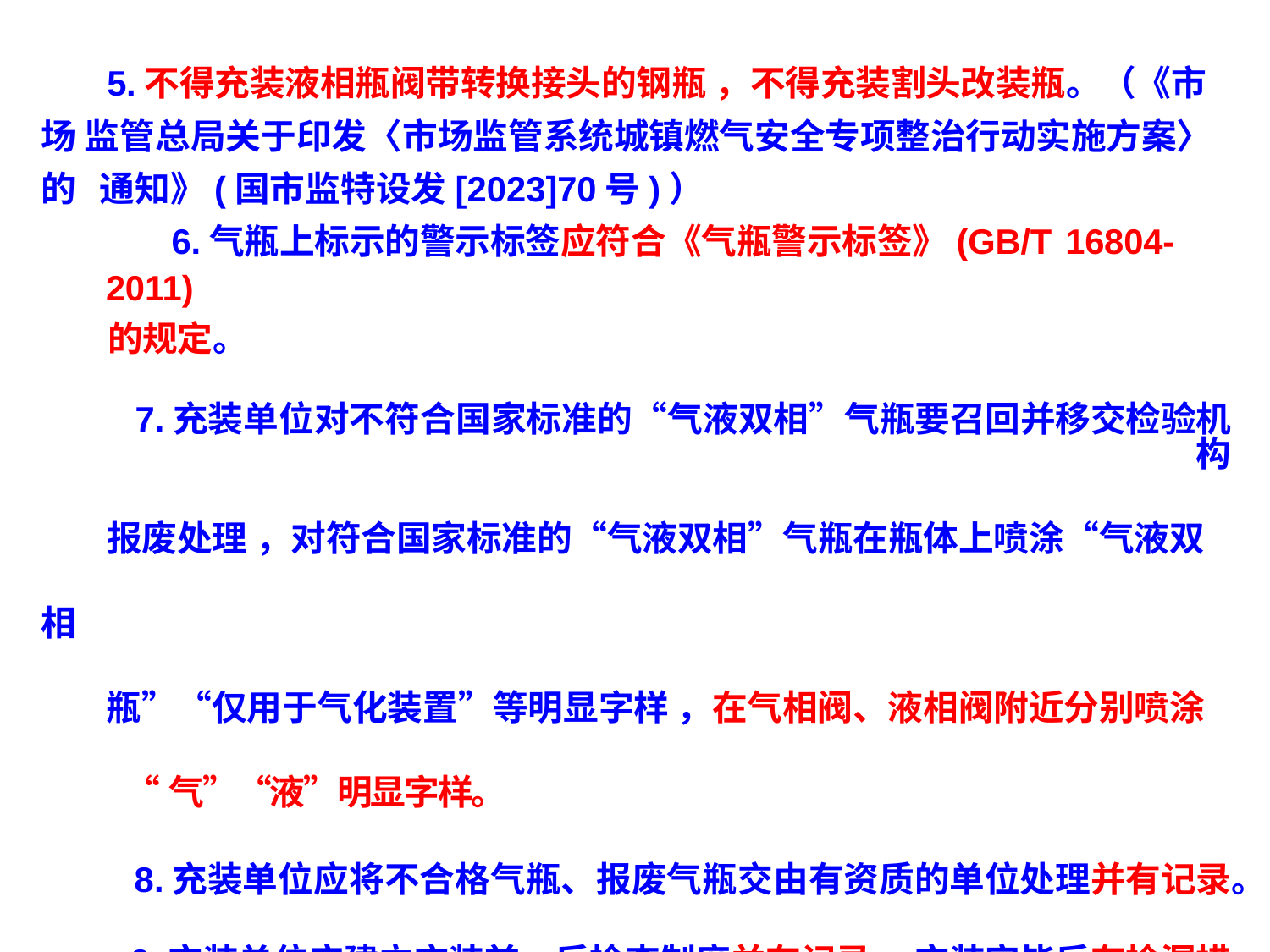

5.不得充装液相瓶阀带转换接头的钢瓶 ，不得充装割头改装瓶。（《市场 监管总局关于印发〈市场监管系统城镇燃气安全专项整治行动实施方案〉的   通知》(国市监特设发[2023]70号)）
6.气瓶上标示的警示标签应符合《气瓶警示标签》(GB/T 16804-2011)
的规定。

7.充装单位对不符合国家标准的“气液双相”气瓶要召回并移交检验机构
报废处理 ，对符合国家标准的“气液双相”气瓶在瓶体上喷涂“气液双相

瓶”“仅用于气化装置”等明显字样 ，在气相阀、液相阀附近分别喷涂
“气”“液”明显字样。

8.充装单位应将不合格气瓶、报废气瓶交由有资质的单位处理并有记录。

9.充装单位应建立充装前、后检查制度并有记录 ，充装完毕后有检漏措施
（充装完毕后刷肥皂水试漏）。